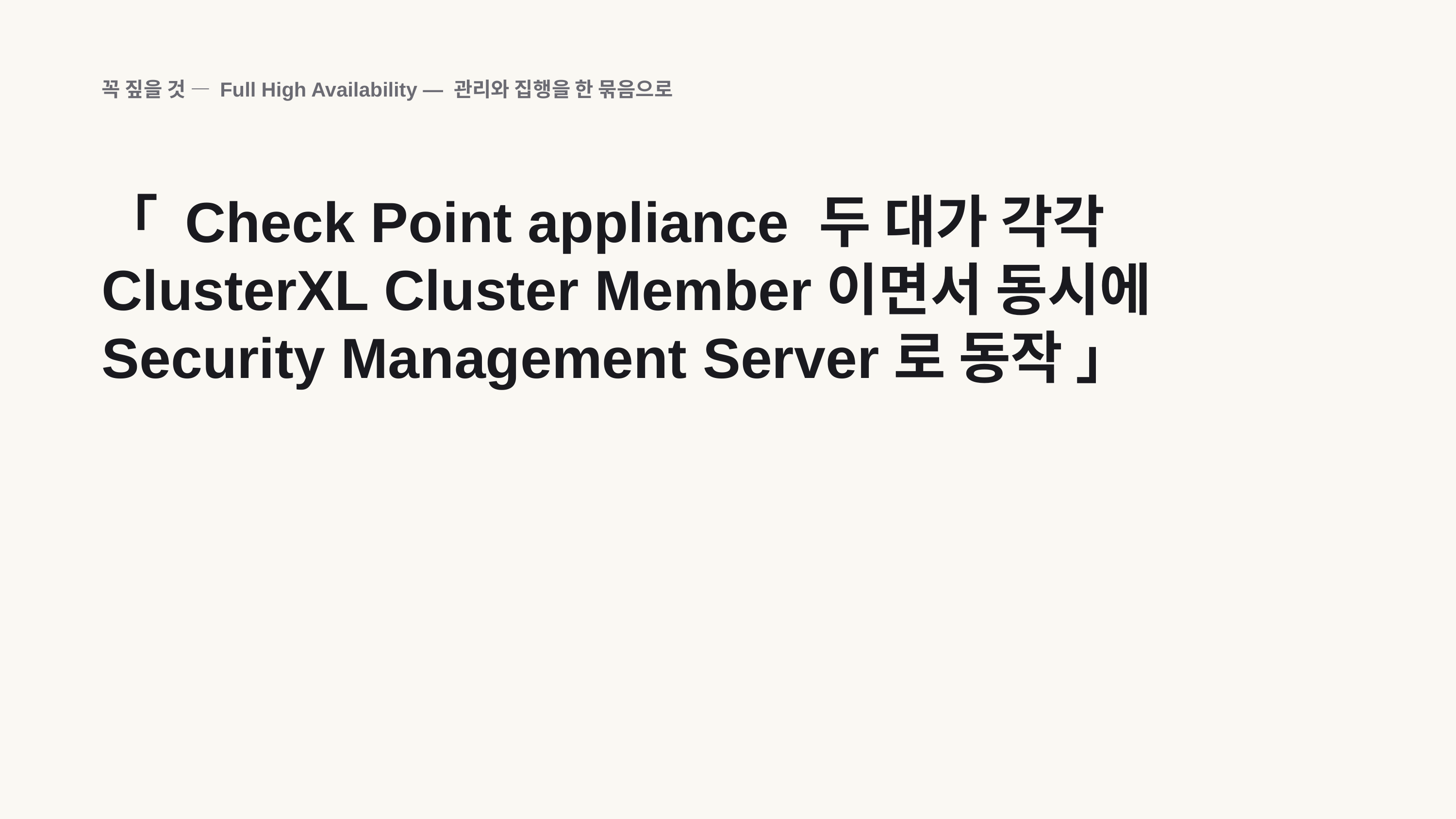

꼭 짚을 것 — Full High Availability — 관리와 집행을 한 묶음으로
「 Check Point appliance 두 대가 각각 ClusterXL Cluster Member이면서 동시에 Security Management Server로 동작 」